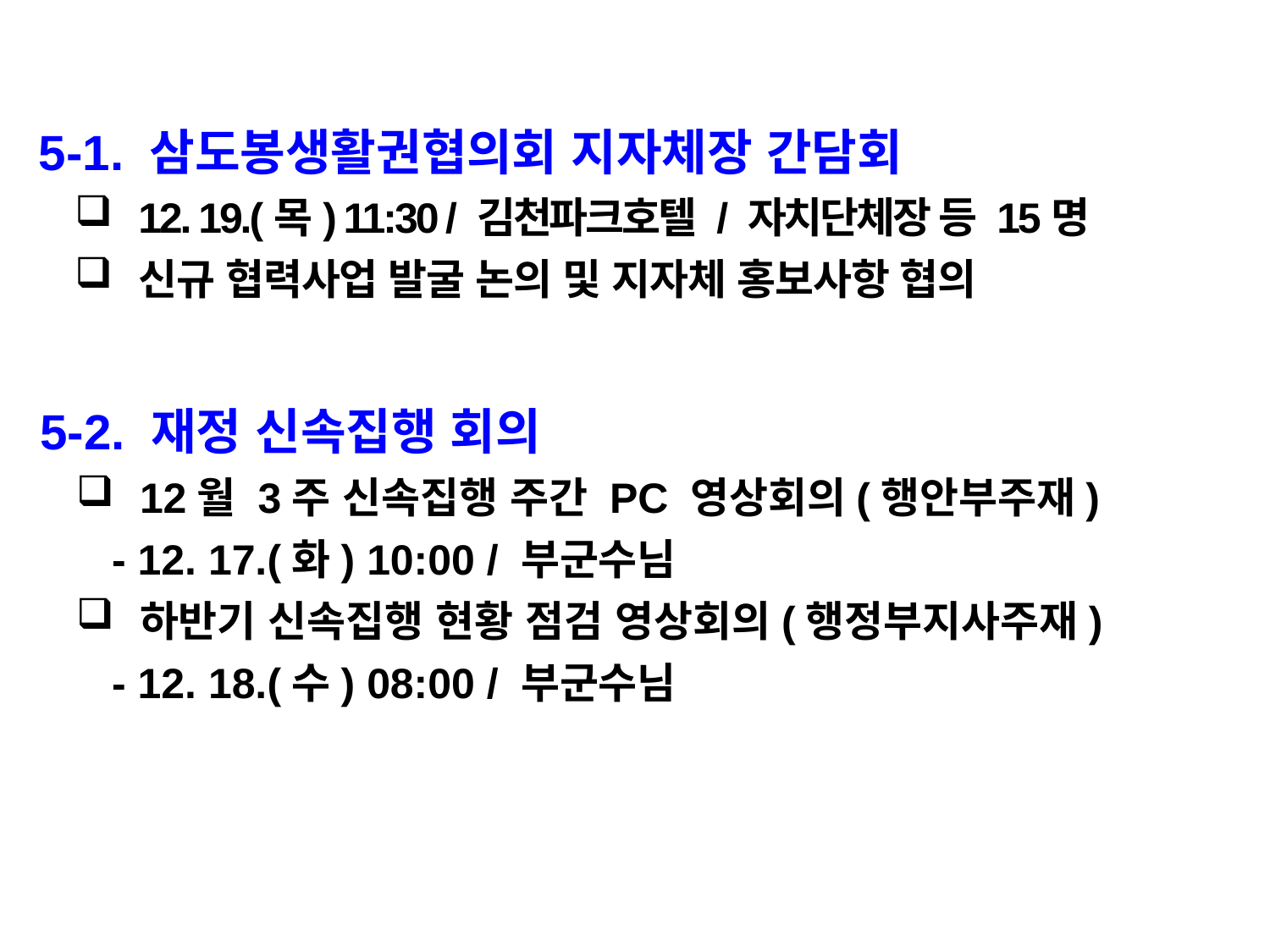

5-1. 삼도봉생활권협의회 지자체장 간담회
12. 19.(목) 11:30 / 김천파크호텔 / 자치단체장 등 15명
신규 협력사업 발굴 논의 및 지자체 홍보사항 협의

  5-2. 재정 신속집행 회의
12월 3주 신속집행 주간 PC 영상회의(행안부주재)
   - 12. 17.(화) 10:00 / 부군수님
하반기 신속집행 현황 점검 영상회의(행정부지사주재)
   - 12. 18.(수) 08:00 / 부군수님